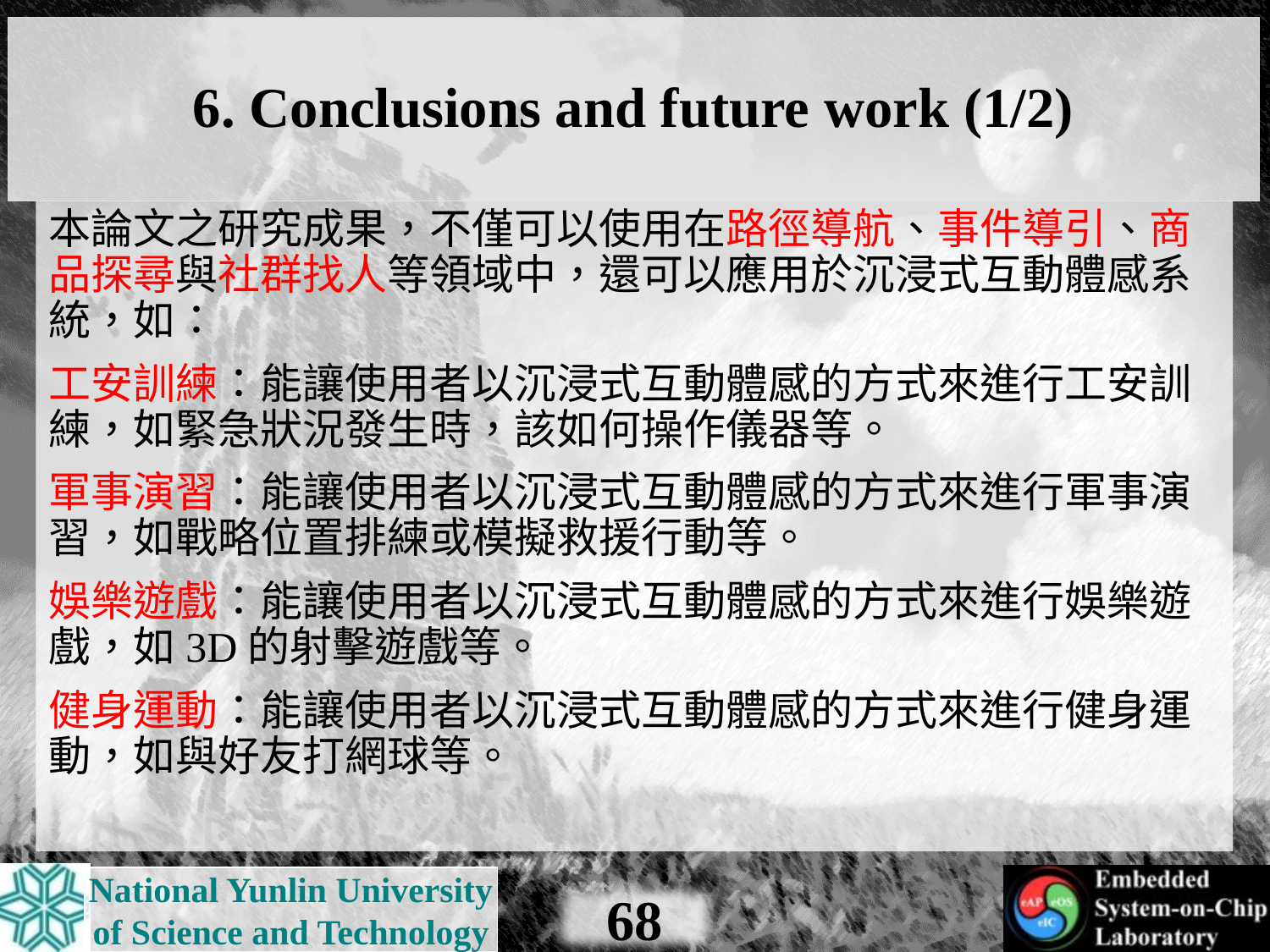

# 6. Conclusions and future work (1/2)
本論文之研究成果，不僅可以使用在路徑導航、事件導引、商品探尋與社群找人等領域中，還可以應用於沉浸式互動體感系統，如：
工安訓練：能讓使用者以沉浸式互動體感的方式來進行工安訓練，如緊急狀況發生時，該如何操作儀器等。
軍事演習：能讓使用者以沉浸式互動體感的方式來進行軍事演習，如戰略位置排練或模擬救援行動等。
娛樂遊戲：能讓使用者以沉浸式互動體感的方式來進行娛樂遊戲，如3D的射擊遊戲等。
健身運動：能讓使用者以沉浸式互動體感的方式來進行健身運動，如與好友打網球等。